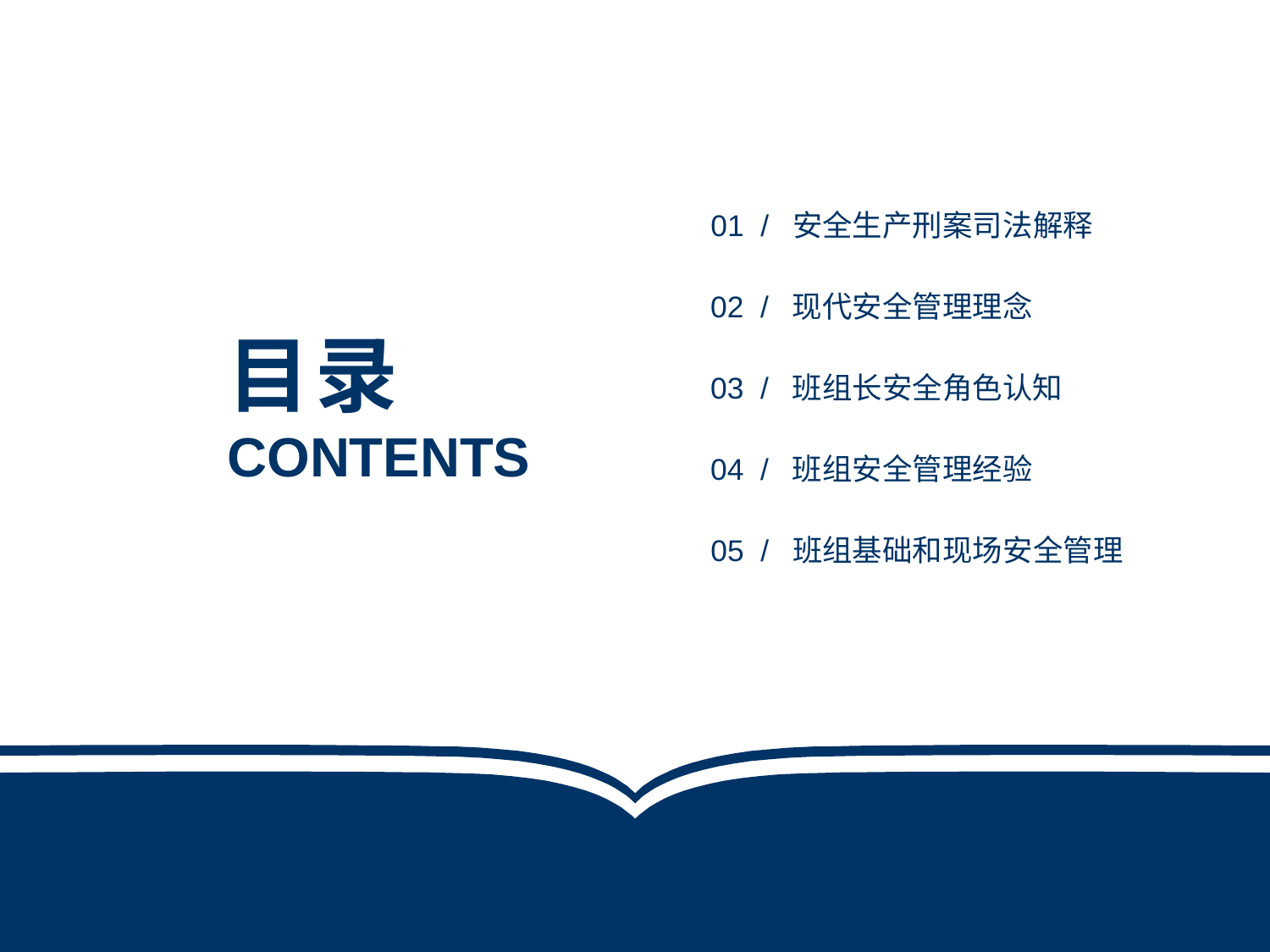

01  /  安全生产刑案司法解释
02  /  现代安全管理理念
目录
03  /  班组长安全角色认知
CONTENTS
04  /  班组安全管理经验
05  /  班组基础和现场安全管理